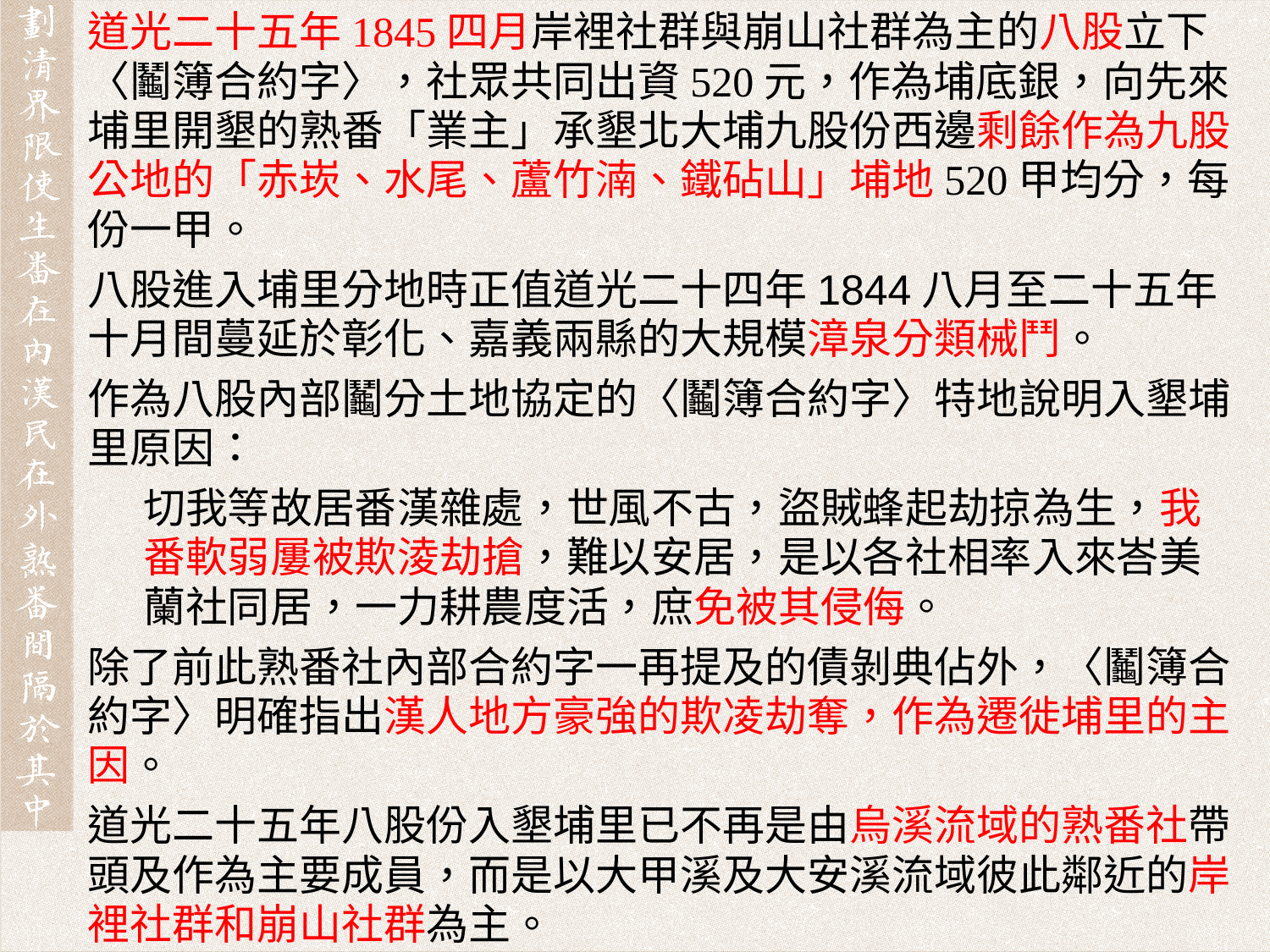

道光二十五年1845四月岸裡社群與崩山社群為主的八股立下〈鬮簿合約字〉，社眾共同出資520元，作為埔底銀，向先來埔里開墾的熟番「業主」承墾北大埔九股份西邊剩餘作為九股公地的「赤崁、水尾、蘆竹湳、鐵砧山」埔地520甲均分，每份一甲。
八股進入埔里分地時正值道光二十四年1844八月至二十五年十月間蔓延於彰化、嘉義兩縣的大規模漳泉分類械鬥。
作為八股內部鬮分土地協定的〈鬮簿合約字〉特地說明入墾埔里原因：
切我等故居番漢雜處，世風不古，盜賊蜂起劫掠為生，我番軟弱屢被欺淩劫搶，難以安居，是以各社相率入來峇美蘭社同居，一力耕農度活，庶免被其侵侮。
除了前此熟番社內部合約字一再提及的債剝典佔外，〈鬮簿合約字〉明確指出漢人地方豪強的欺凌劫奪，作為遷徙埔里的主因。
道光二十五年八股份入墾埔里已不再是由烏溪流域的熟番社帶頭及作為主要成員，而是以大甲溪及大安溪流域彼此鄰近的岸裡社群和崩山社群為主。